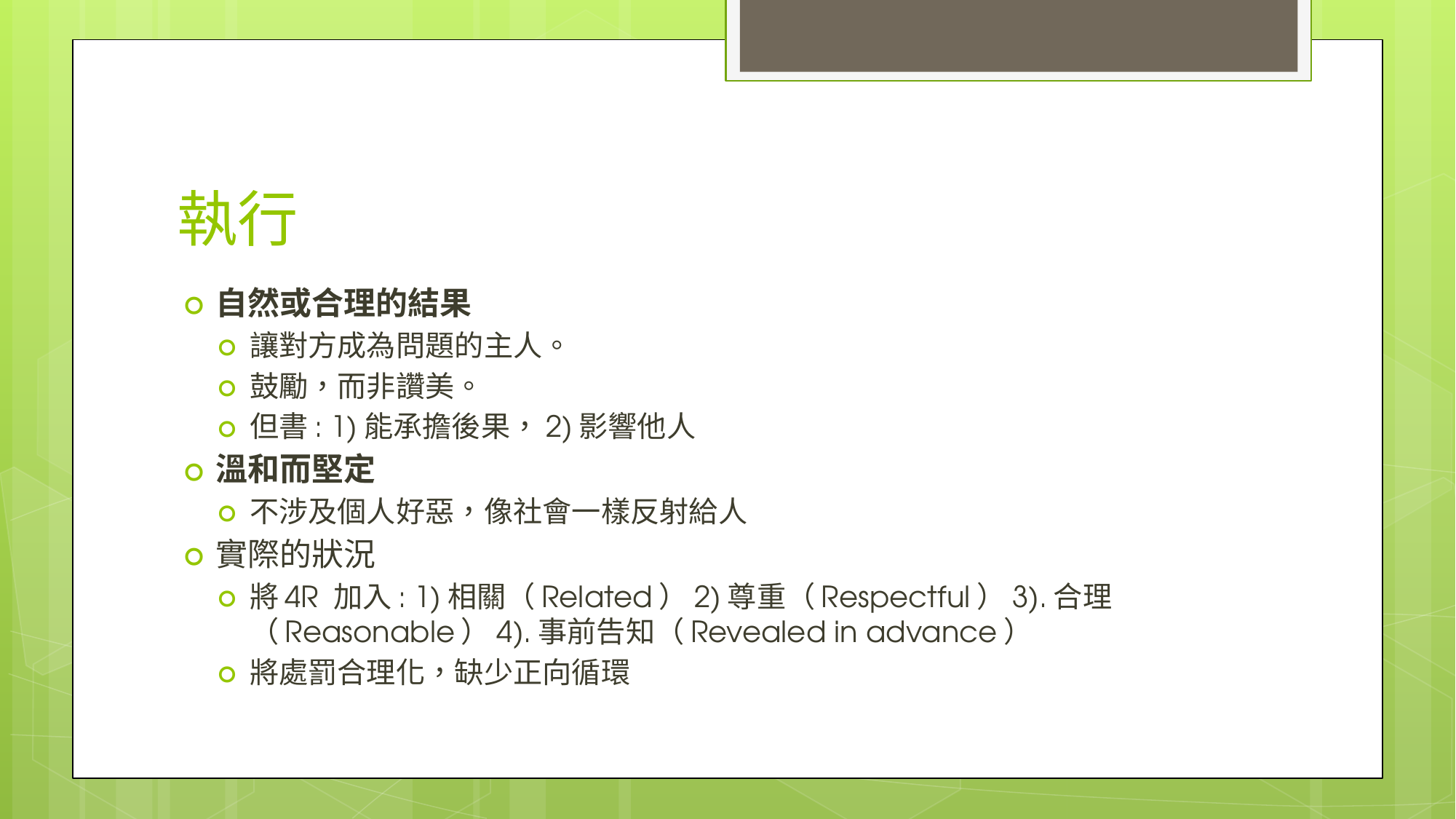

# 執行
自然或合理的結果
讓對方成為問題的主人。
鼓勵，而非讚美。
但書: 1)能承擔後果，2)影響他人
溫和而堅定
不涉及個人好惡，像社會一樣反射給人
實際的狀況
將4R 加入: 1)相關（Related）2)尊重（Respectful）3).合理（Reasonable）4).事前告知（Revealed in advance）
將處罰合理化，缺少正向循環